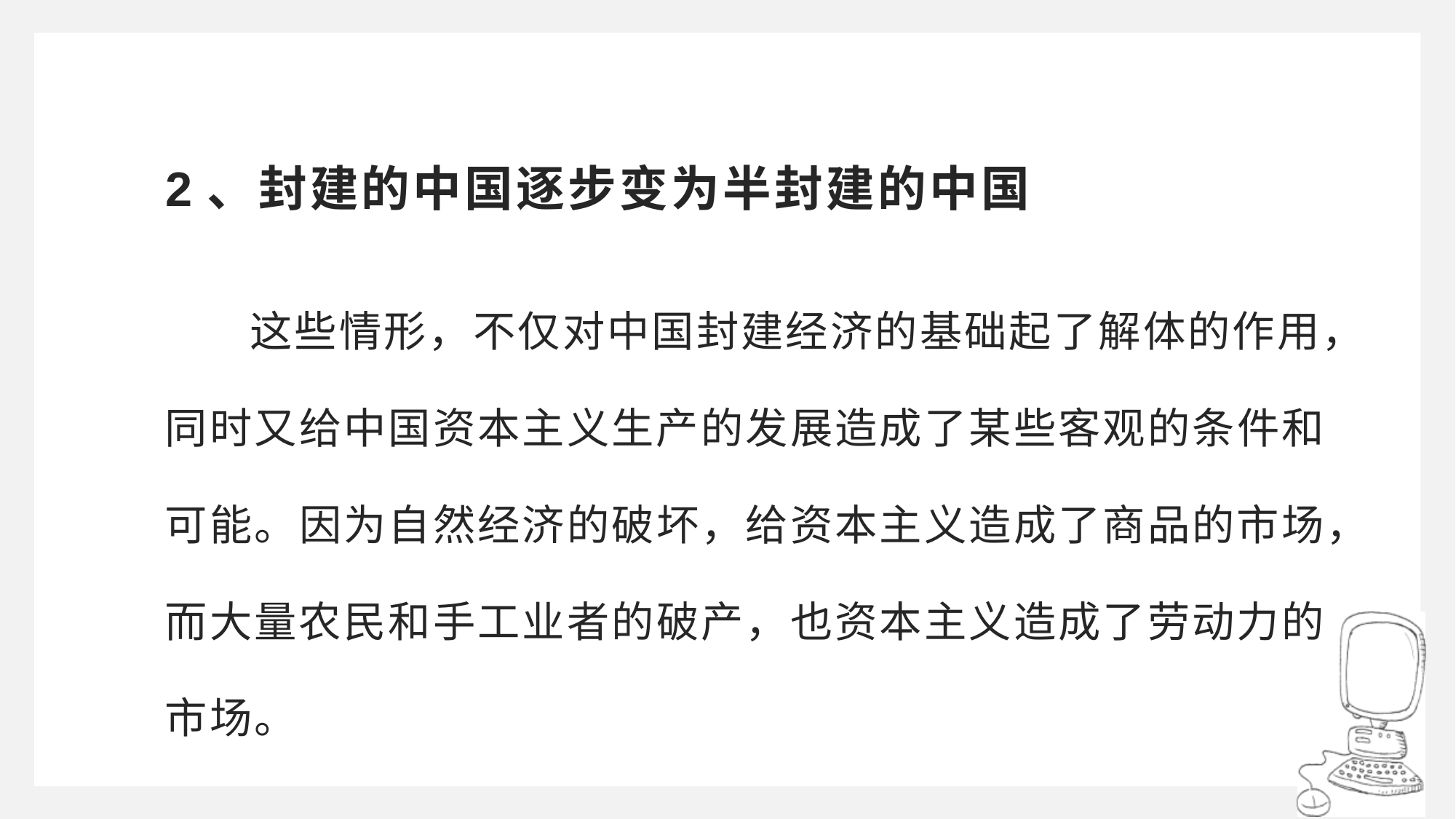

# 2、封建的中国逐步变为半封建的中国
       这些情形，不仅对中国封建经济的基础起了解体的作用，同时又给中国资本主义生产的发展造成了某些客观的条件和可能。因为自然经济的破坏，给资本主义造成了商品的市场，而大量农民和手工业者的破产，也资本主义造成了劳动力的市场。